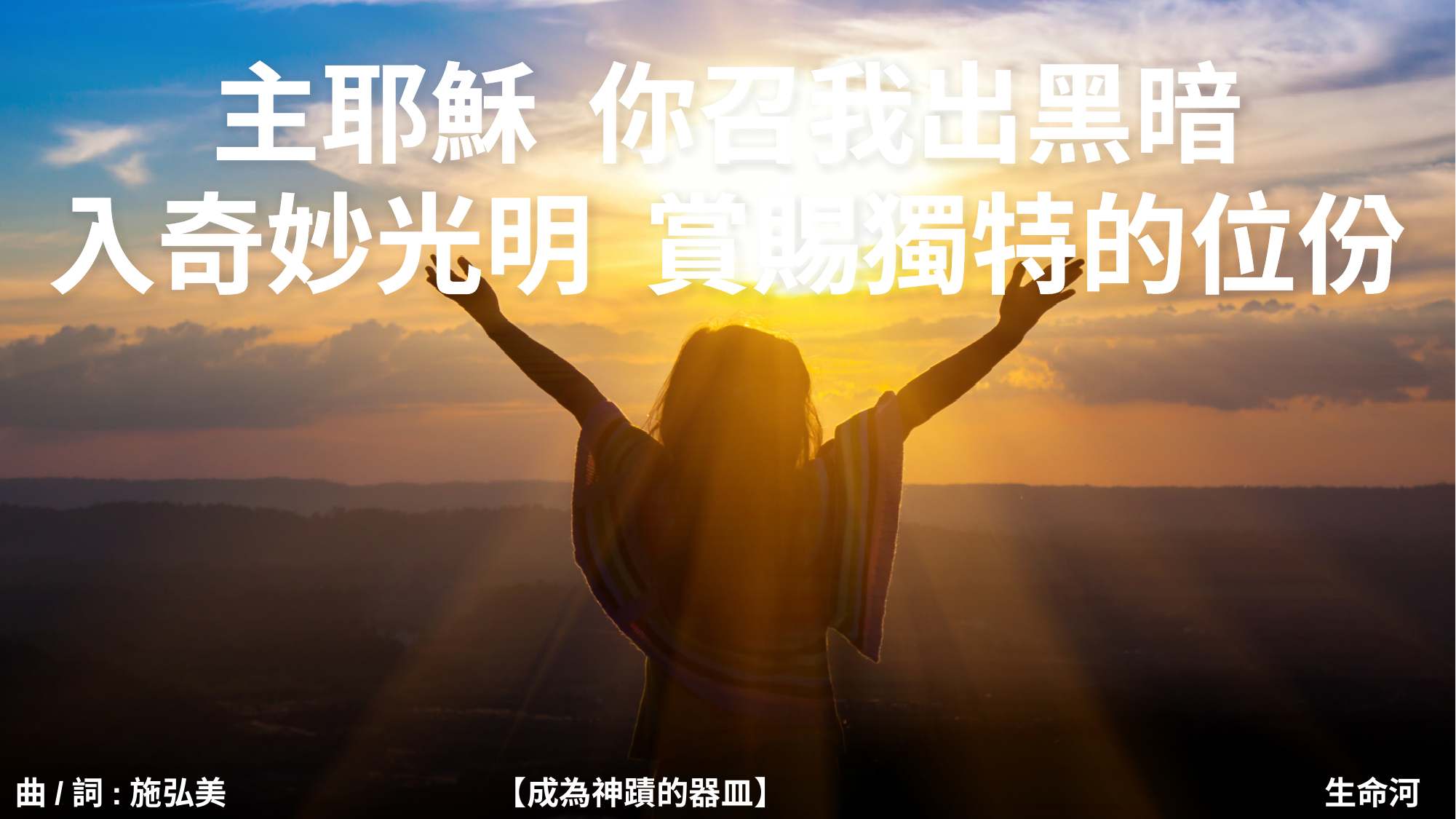

主耶穌  你召我出黑暗
入奇妙光明  賞賜獨特的位份
曲/詞:施弘美			      【成為神蹟的器皿】				               生命河